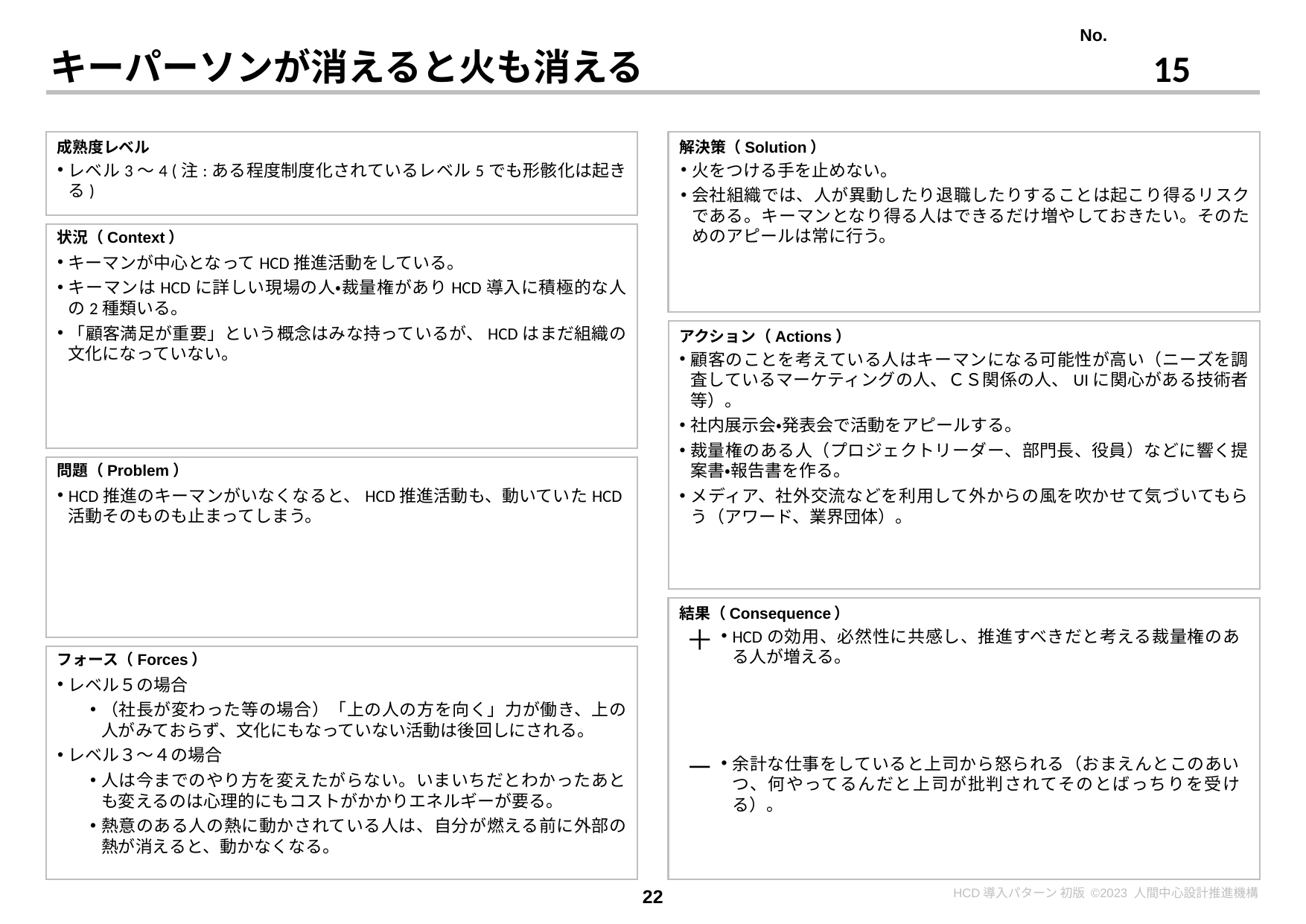

15
# キーパーソンが消えると火も消える
レベル3〜4 (注:ある程度制度化されているレベル5でも形骸化は起きる)

火をつける手を止めない。
会社組織では、人が異動したり退職したりすることは起こり得るリスクである。キーマンとなり得る人はできるだけ増やしておきたい。そのためのアピールは常に行う。
キーマンが中心となってHCD推進活動をしている。
キーマンはHCDに詳しい現場の人・裁量権がありHCD導入に積極的な人の2種類いる。
「顧客満足が重要」という概念はみな持っているが、HCDはまだ組織の文化になっていない。
顧客のことを考えている人はキーマンになる可能性が高い（ニーズを調査しているマーケティングの人、ＣＳ関係の人、UIに関心がある技術者等）。
社内展示会・発表会で活動をアピールする。
裁量権のある人（プロジェクトリーダー、部門長、役員）などに響く提案書・報告書を作る。
メディア、社外交流などを利用して外からの風を吹かせて気づいてもらう（アワード、業界団体）。
HCD推進のキーマンがいなくなると、HCD推進活動も、動いていたHCD活動そのものも止まってしまう。
HCDの効用、必然性に共感し、推進すべきだと考える裁量権のある人が増える。
レベル５の場合
（社長が変わった等の場合）「上の人の方を向く」力が働き、上の人がみておらず、文化にもなっていない活動は後回しにされる。
レベル３〜４の場合
人は今までのやり方を変えたがらない。いまいちだとわかったあとも変えるのは心理的にもコストがかかりエネルギーが要る。
熱意のある人の熱に動かされている人は、自分が燃える前に外部の熱が消えると、動かなくなる。
余計な仕事をしていると上司から怒られる（おまえんとこのあいつ、何やってるんだと上司が批判されてそのとばっちりを受ける）。
22